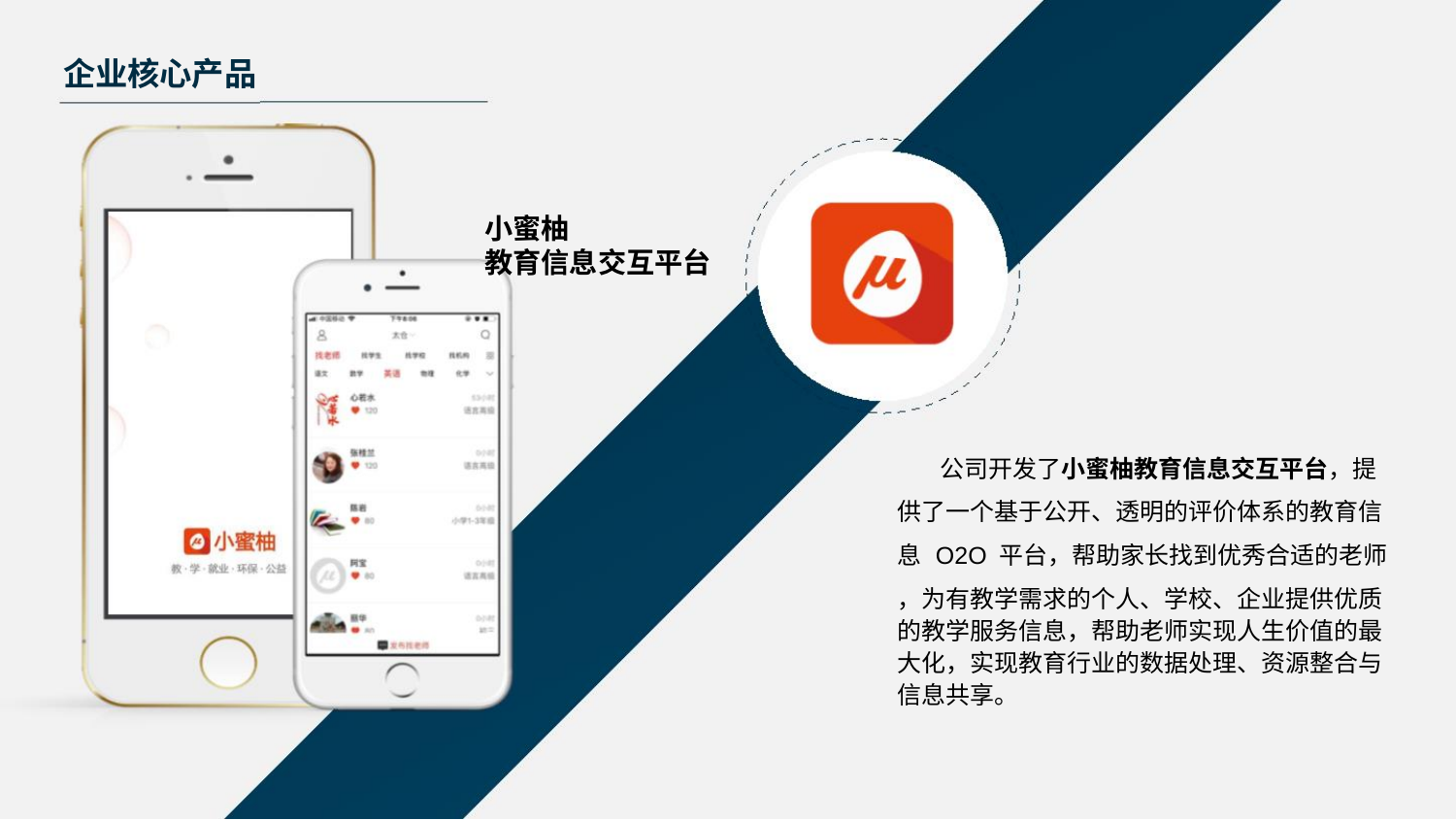

企业核心产品
小蜜柚
教育信息交互平台
公司开发了小蜜柚教育信息交互平台，提
供了一个基于公开、透明的评价体系的教育信
息 O2O 平台，帮助家长找到优秀合适的老师
，为有教学需求的个人、学校、企业提供优质的教学服务信息，帮助老师实现人生价值的最大化，实现教育行业的数据处理、资源整合与信息共享。